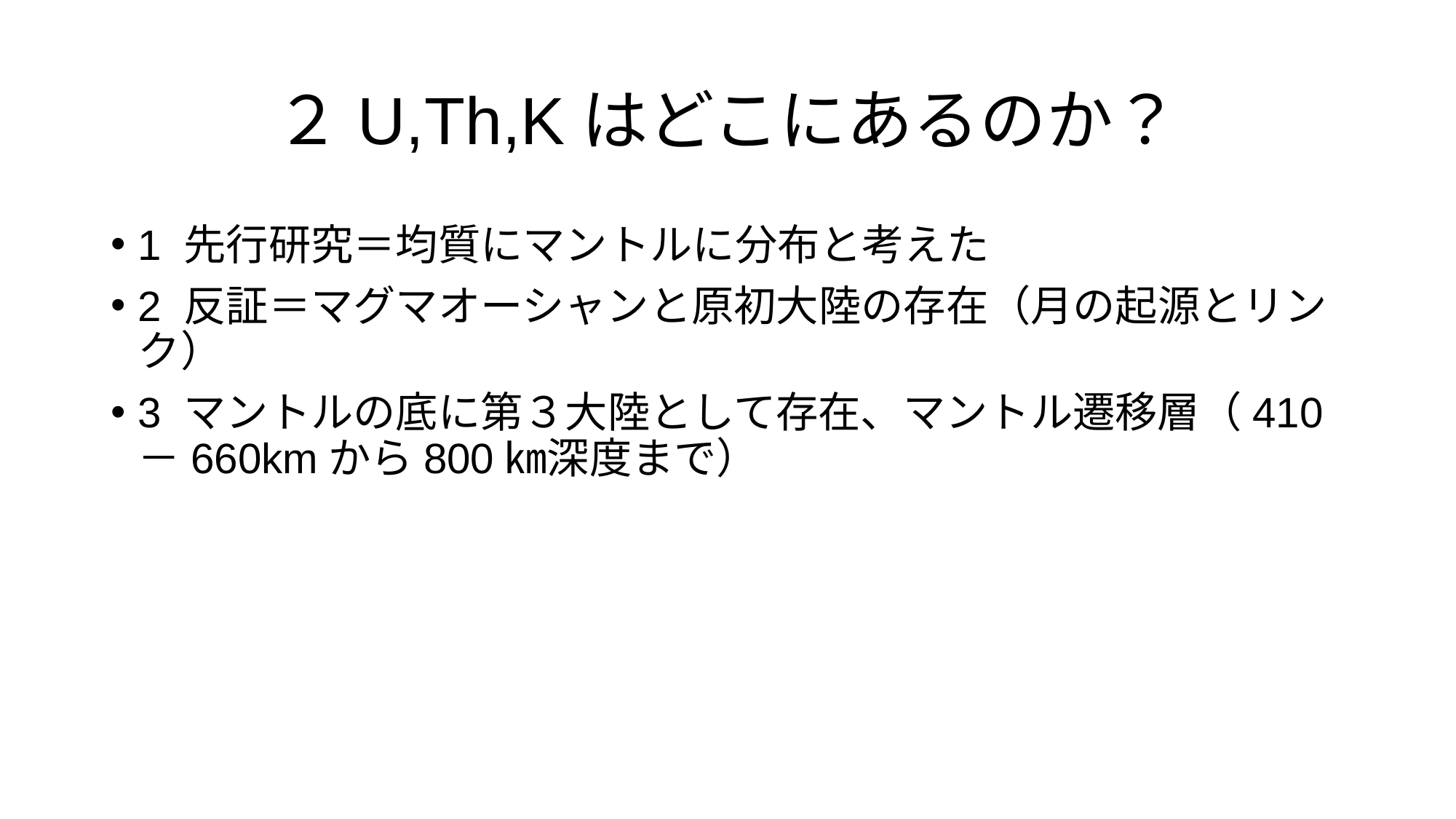

# ２U,Th,Kはどこにあるのか？
1 先行研究＝均質にマントルに分布と考えた
2 反証＝マグマオーシャンと原初大陸の存在（月の起源とリンク）
3 マントルの底に第３大陸として存在、マントル遷移層（410－660kmから800㎞深度まで）